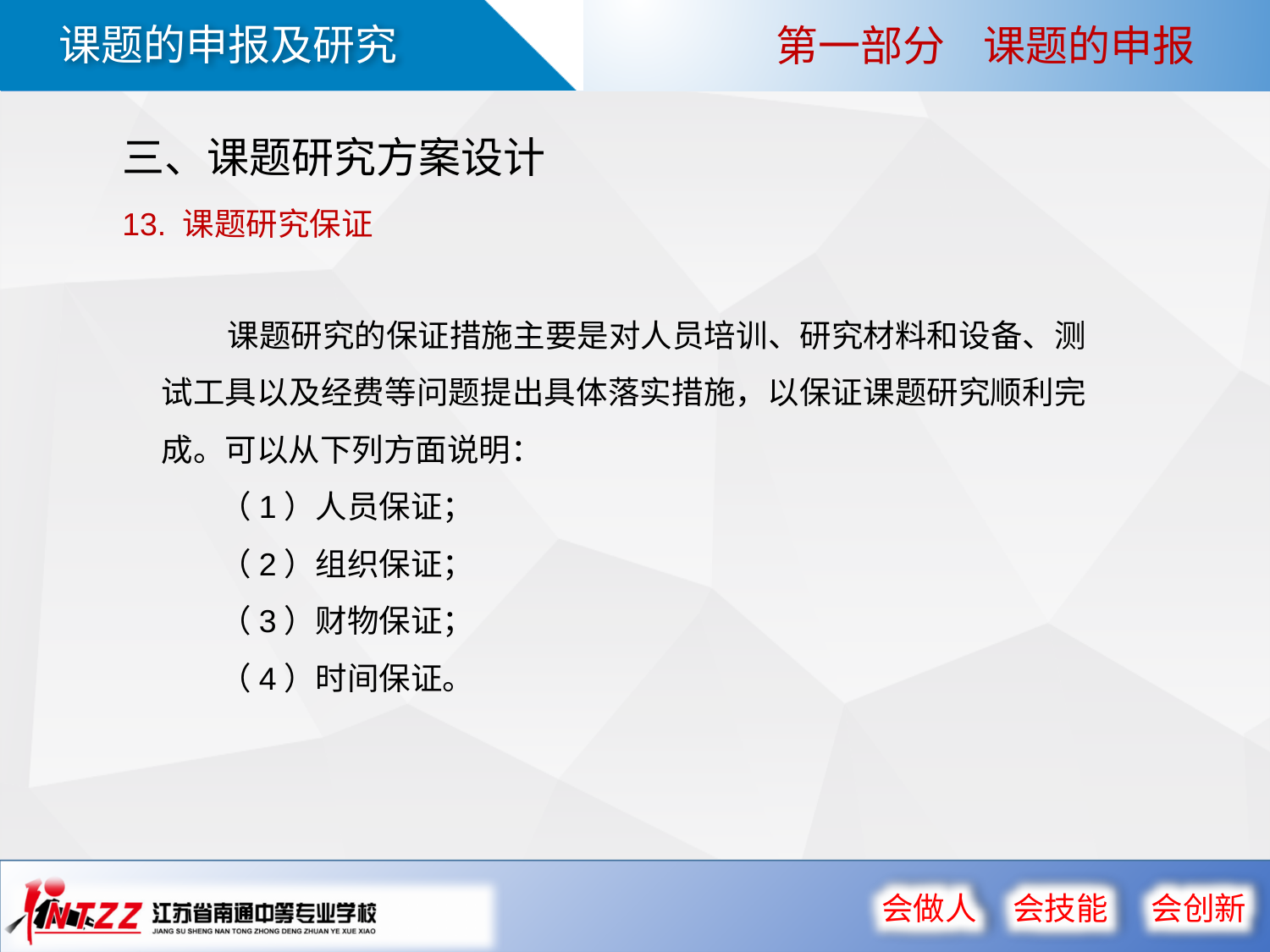

第一部分    课题的申报
三、课题研究方案设计
13. 课题研究保证
        课题研究的保证措施主要是对人员培训、研究材料和设备、测试工具以及经费等问题提出具体落实措施，以保证课题研究顺利完成。可以从下列方面说明：
       （1）人员保证；
       （2）组织保证；
       （3）财物保证；
       （4）时间保证。